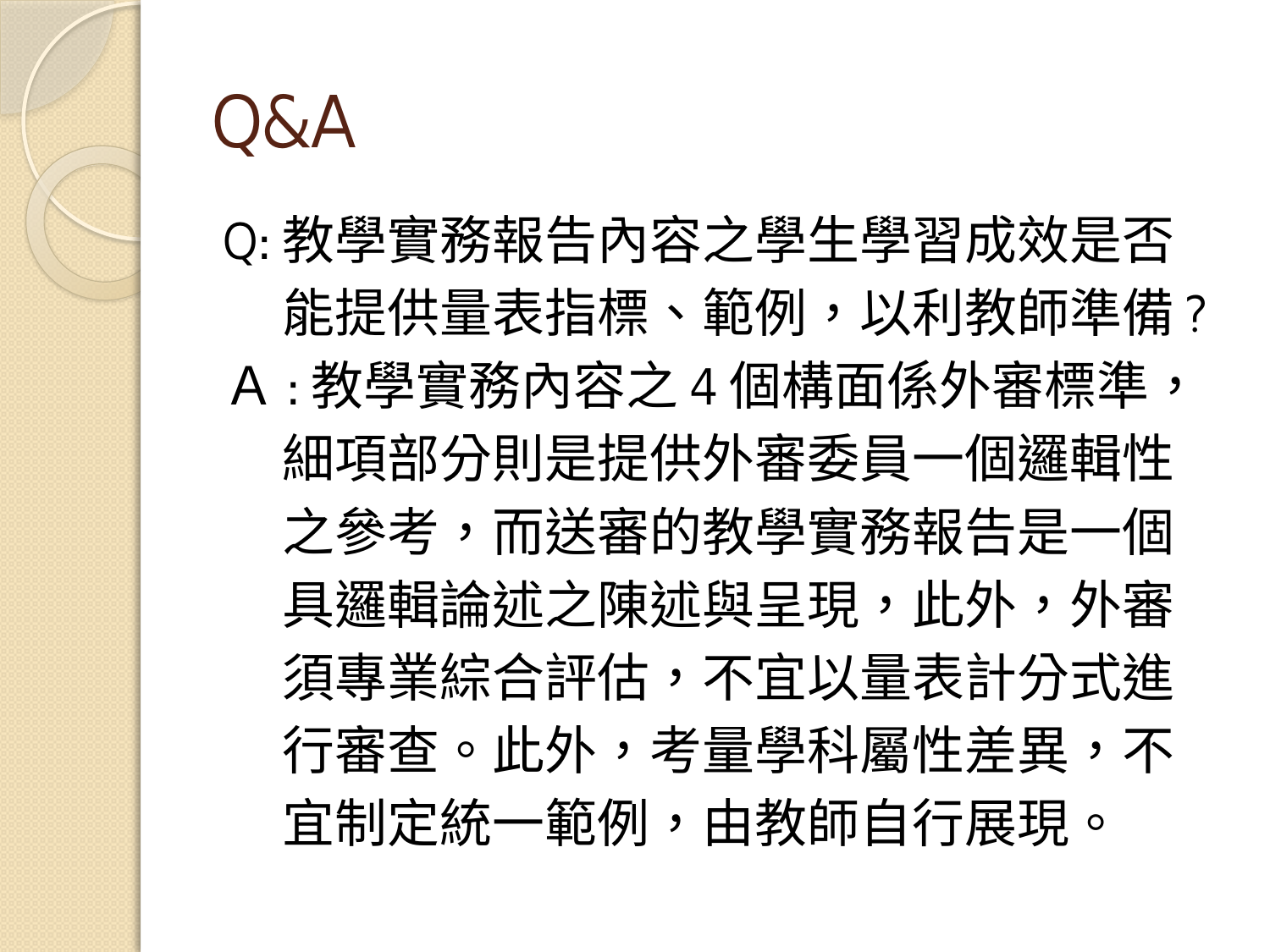

# Q&A
Q:教學實務報告內容之學生學習成效是否
    能提供量表指標、範例，以利教師準備?
Ａ:教學實務內容之4個構面係外審標準，
    細項部分則是提供外審委員一個邏輯性
    之參考，而送審的教學實務報告是一個
    具邏輯論述之陳述與呈現，此外，外審
    須專業綜合評估，不宜以量表計分式進
    行審查。此外，考量學科屬性差異，不
    宜制定統一範例，由教師自行展現。